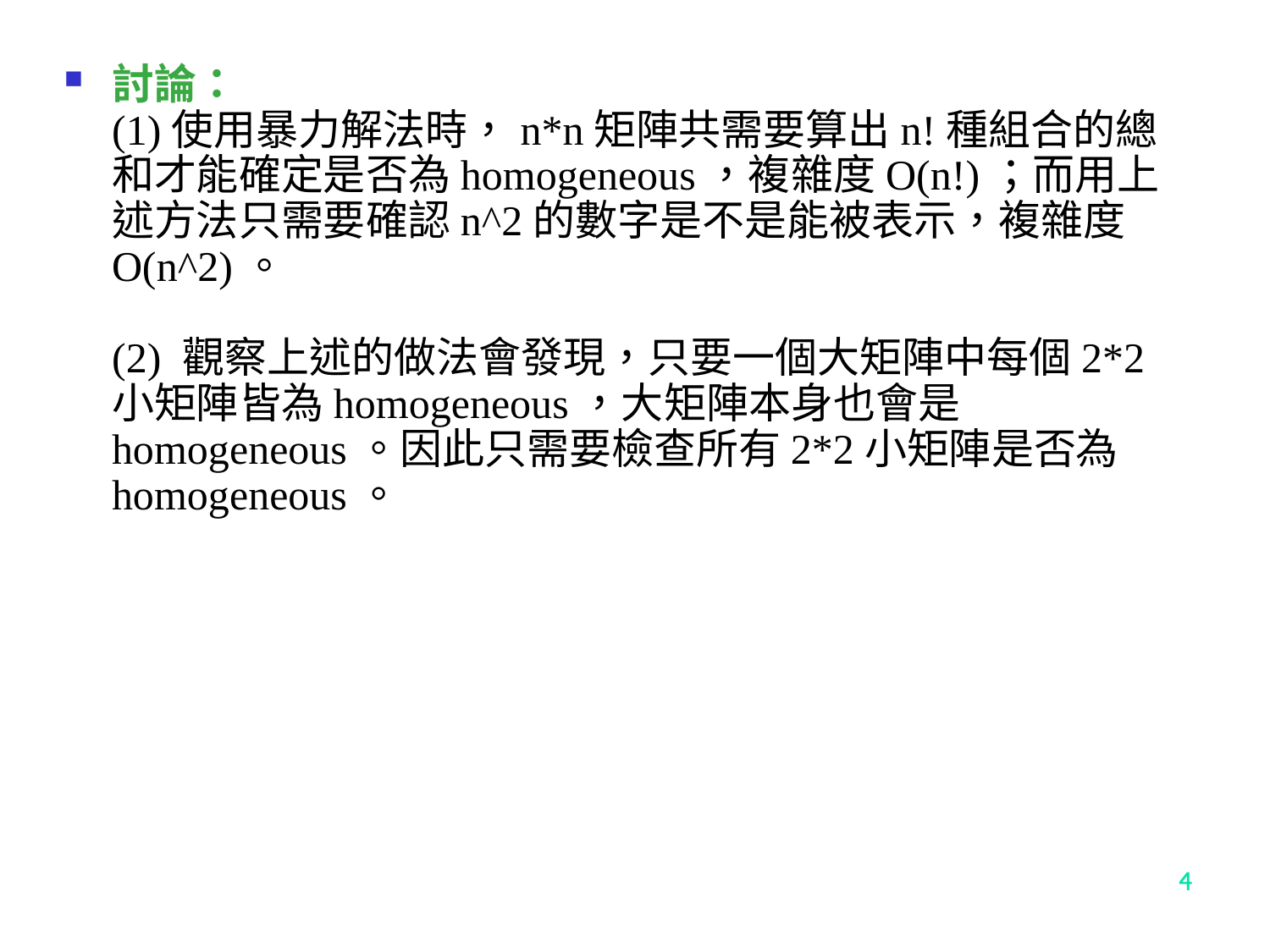

討論：
(1)使用暴力解法時，n*n矩陣共需要算出n!種組合的總和才能確定是否為homogeneous，複雜度O(n!)；而用上述方法只需要確認n^2的數字是不是能被表示，複雜度O(n^2)。
(2) 觀察上述的做法會發現，只要一個大矩陣中每個2*2小矩陣皆為homogeneous，大矩陣本身也會是homogeneous。因此只需要檢查所有2*2小矩陣是否為homogeneous。
4